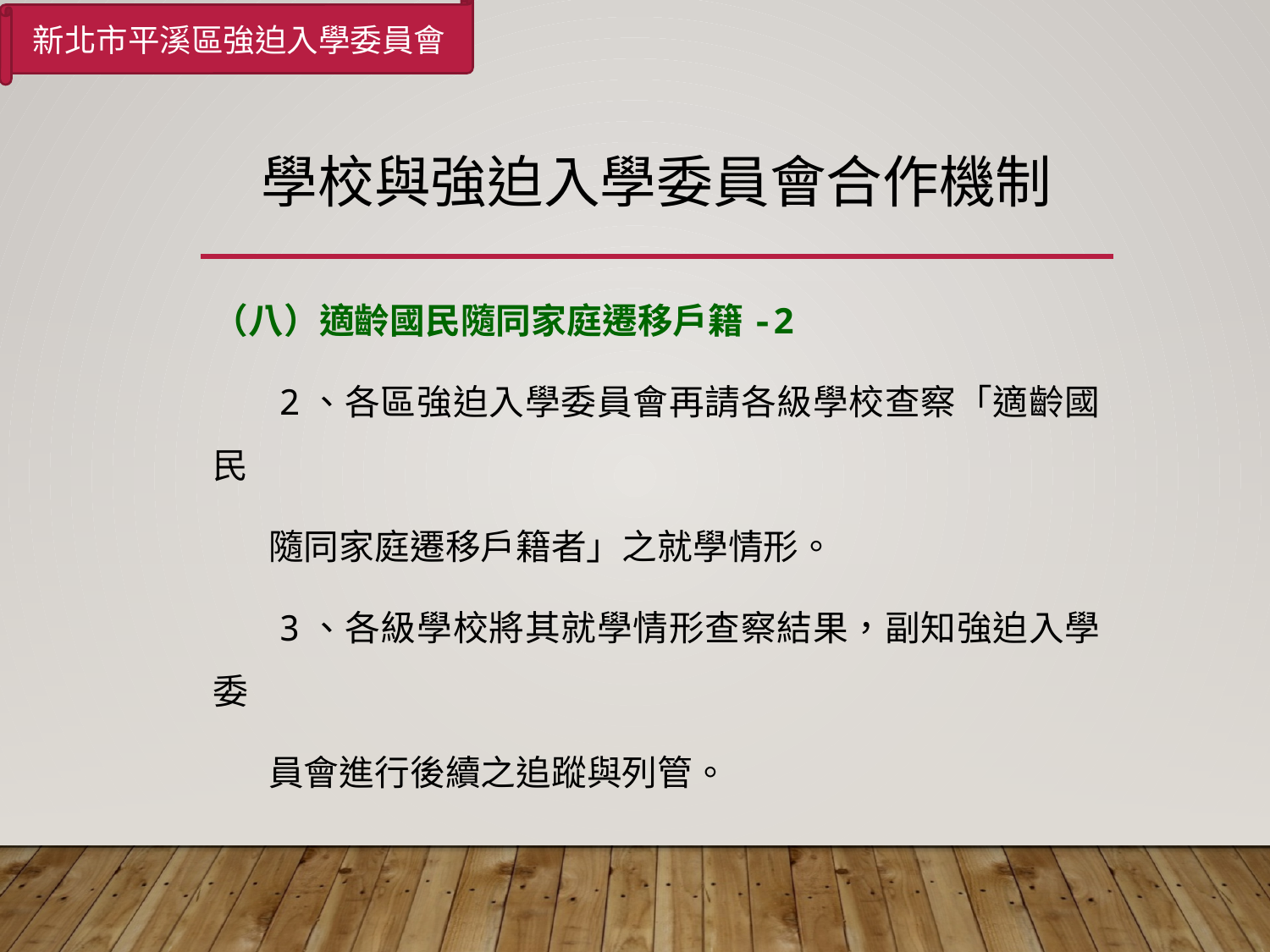

新北市平溪區強迫入學委員會
# 學校與強迫入學委員會合作機制
（八）適齡國民隨同家庭遷移戶籍-2
   2、各區強迫入學委員會再請各級學校查察「適齡國民
      隨同家庭遷移戶籍者」之就學情形。
   3、各級學校將其就學情形查察結果，副知強迫入學委
      員會進行後續之追蹤與列管。